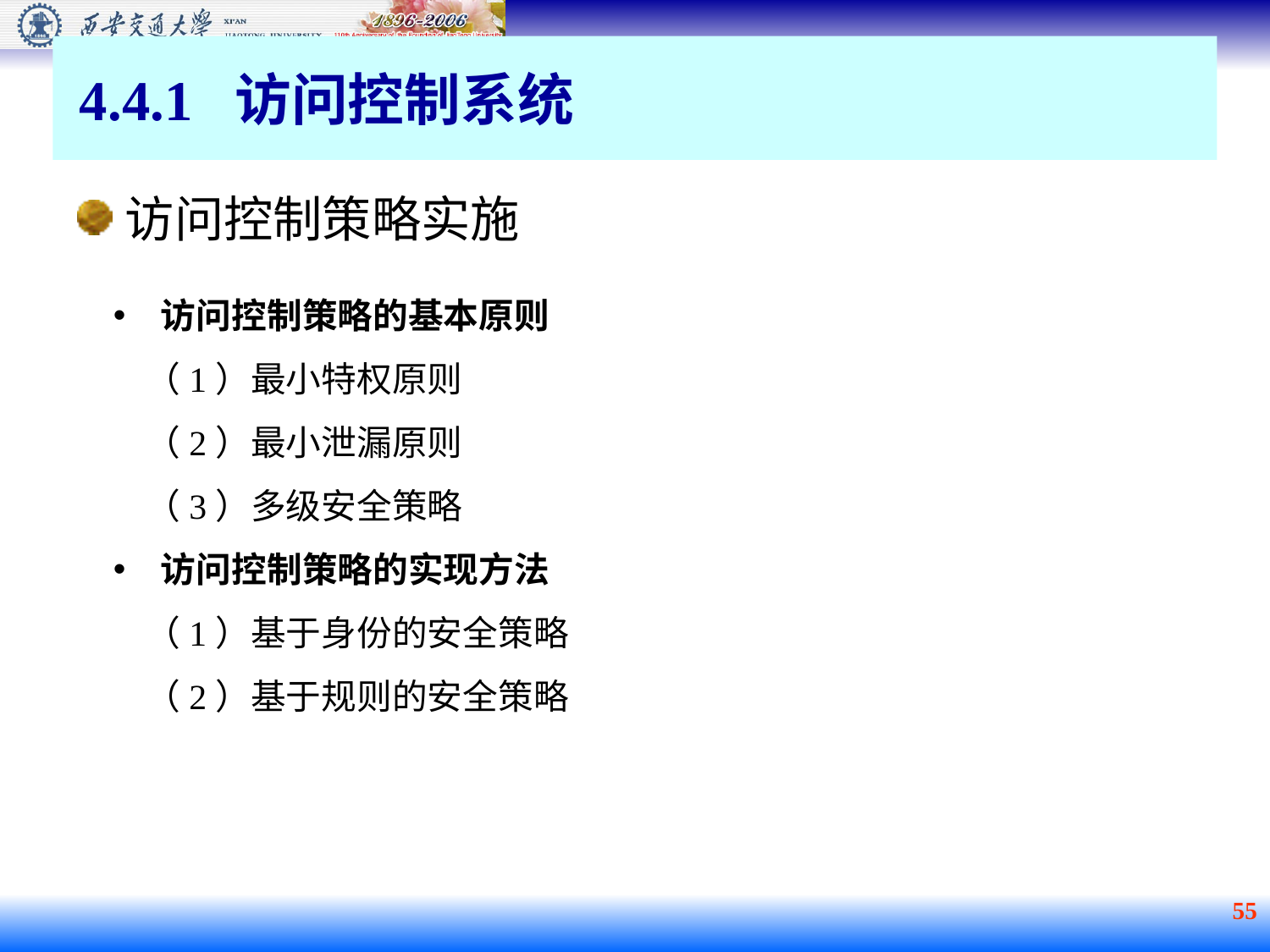

4.4.1  访问控制系统
访问控制策略实施
访问控制策略的基本原则
   （1）最小特权原则
   （2）最小泄漏原则
   （3）多级安全策略
访问控制策略的实现方法
   （1）基于身份的安全策略
   （2）基于规则的安全策略

 55